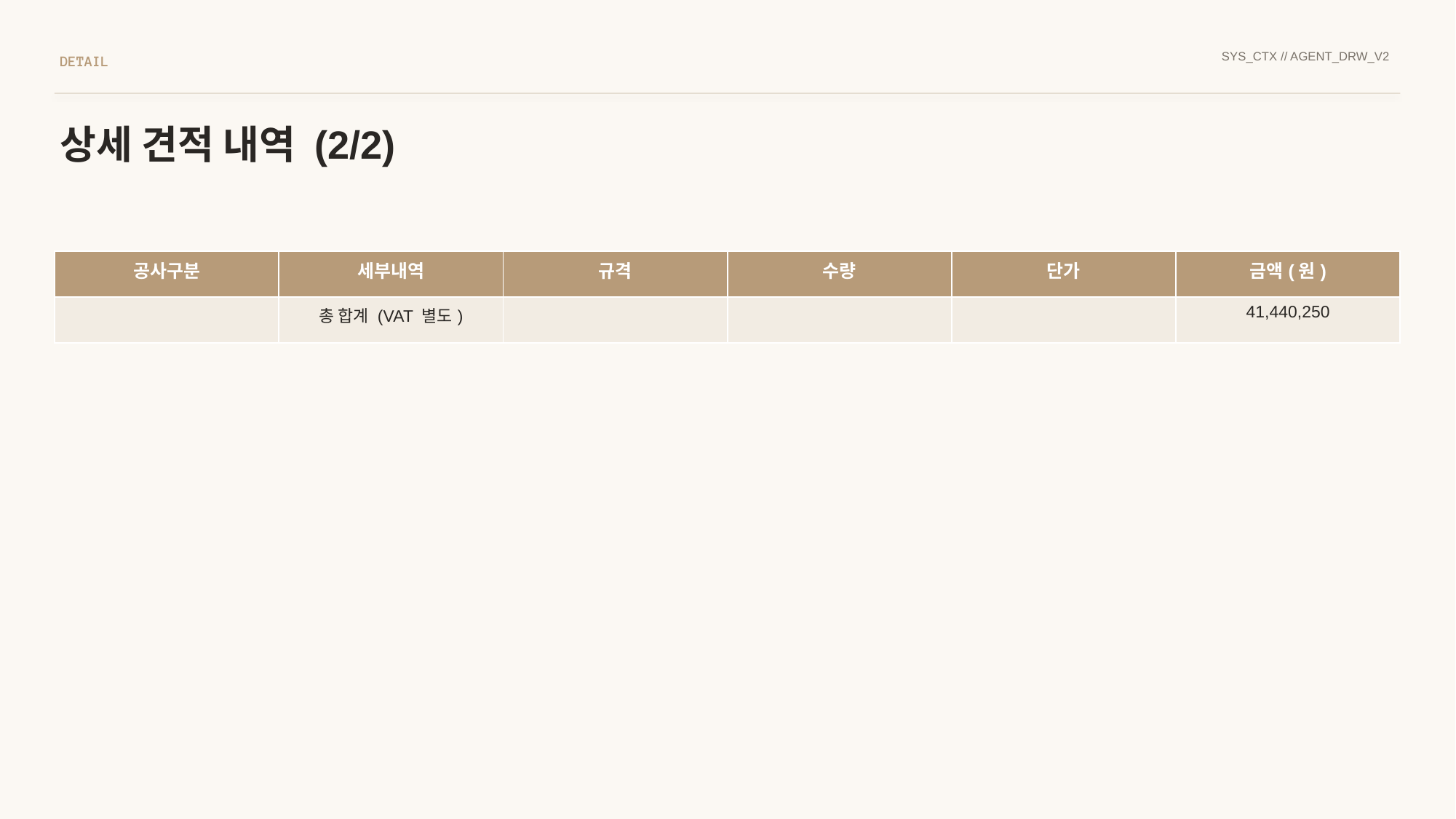

SYS_CTX // AGENT_DRW_V2
DETAIL

상세 견적 내역 (2/2)
| 공사구분 | 세부내역 | 규격 | 수량 | 단가 | 금액(원) |
| --- | --- | --- | --- | --- | --- |
|  | 총 합계 (VAT 별도) |  |  |  | 41,440,250 |